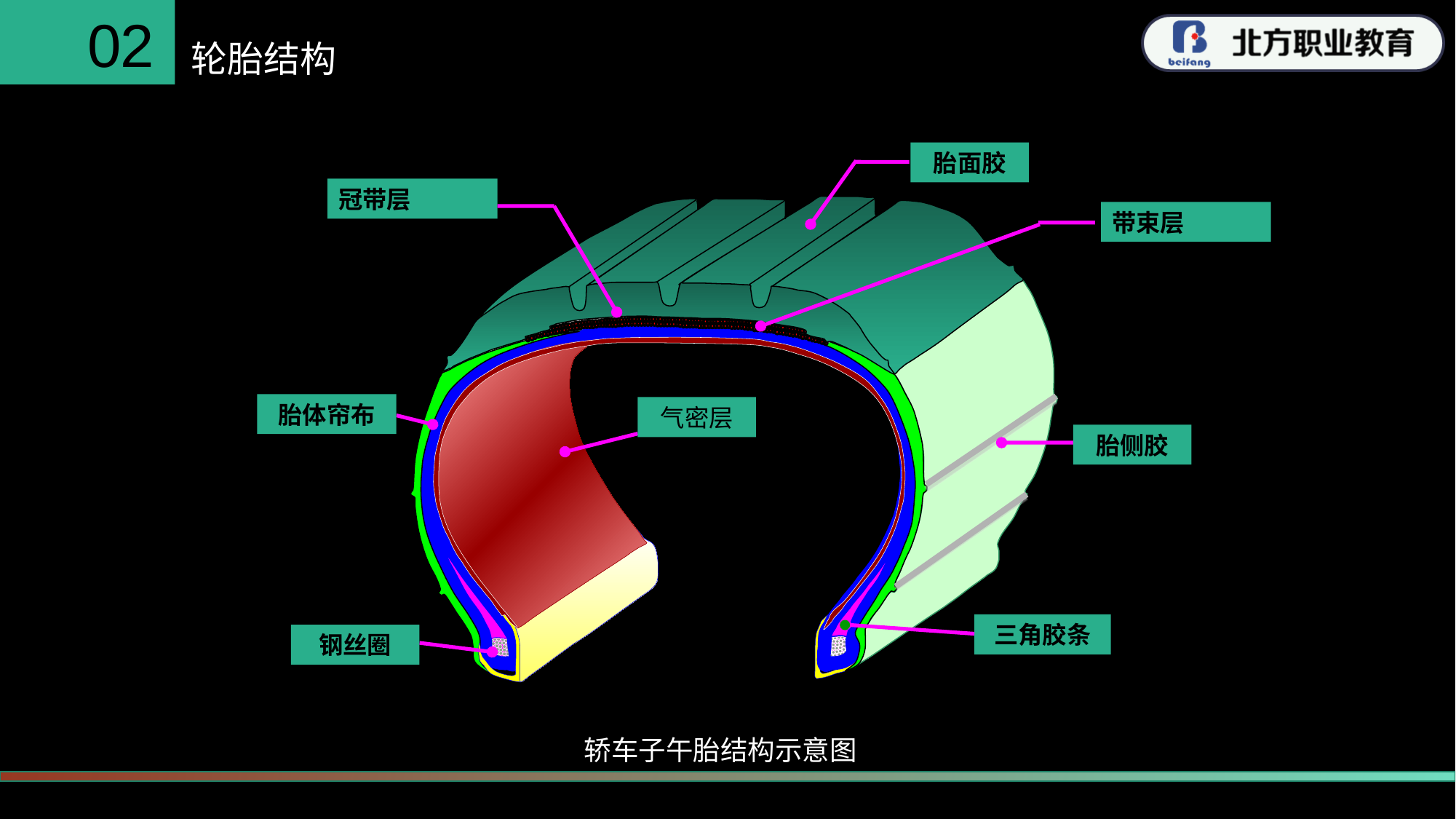

02
轮胎结构
胎面胶

冠带层

带束层

胎体帘布

气密层

胎侧胶

三角胶条

钢丝圈

轿车子午胎结构示意图